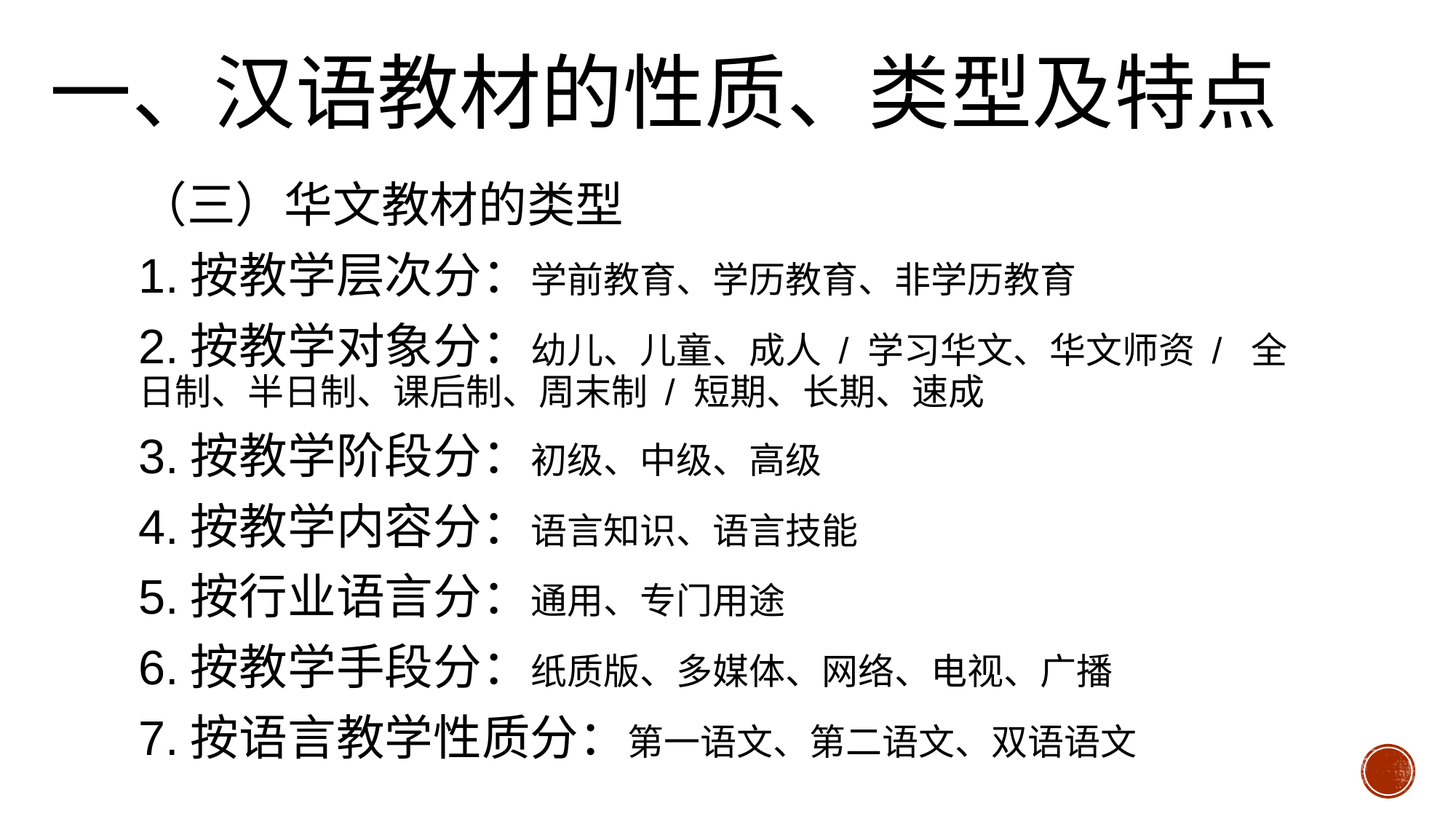

# 一、汉语教材的性质、类型及特点
（三）华文教材的类型
1.按教学层次分：学前教育、学历教育、非学历教育
2.按教学对象分：幼儿、儿童、成人 / 学习华文、华文师资 /  全日制、半日制、课后制、周末制 / 短期、长期、速成
3.按教学阶段分：初级、中级、高级
4.按教学内容分：语言知识、语言技能
5.按行业语言分：通用、专门用途
6.按教学手段分：纸质版、多媒体、网络、电视、广播
7.按语言教学性质分：第一语文、第二语文、双语语文